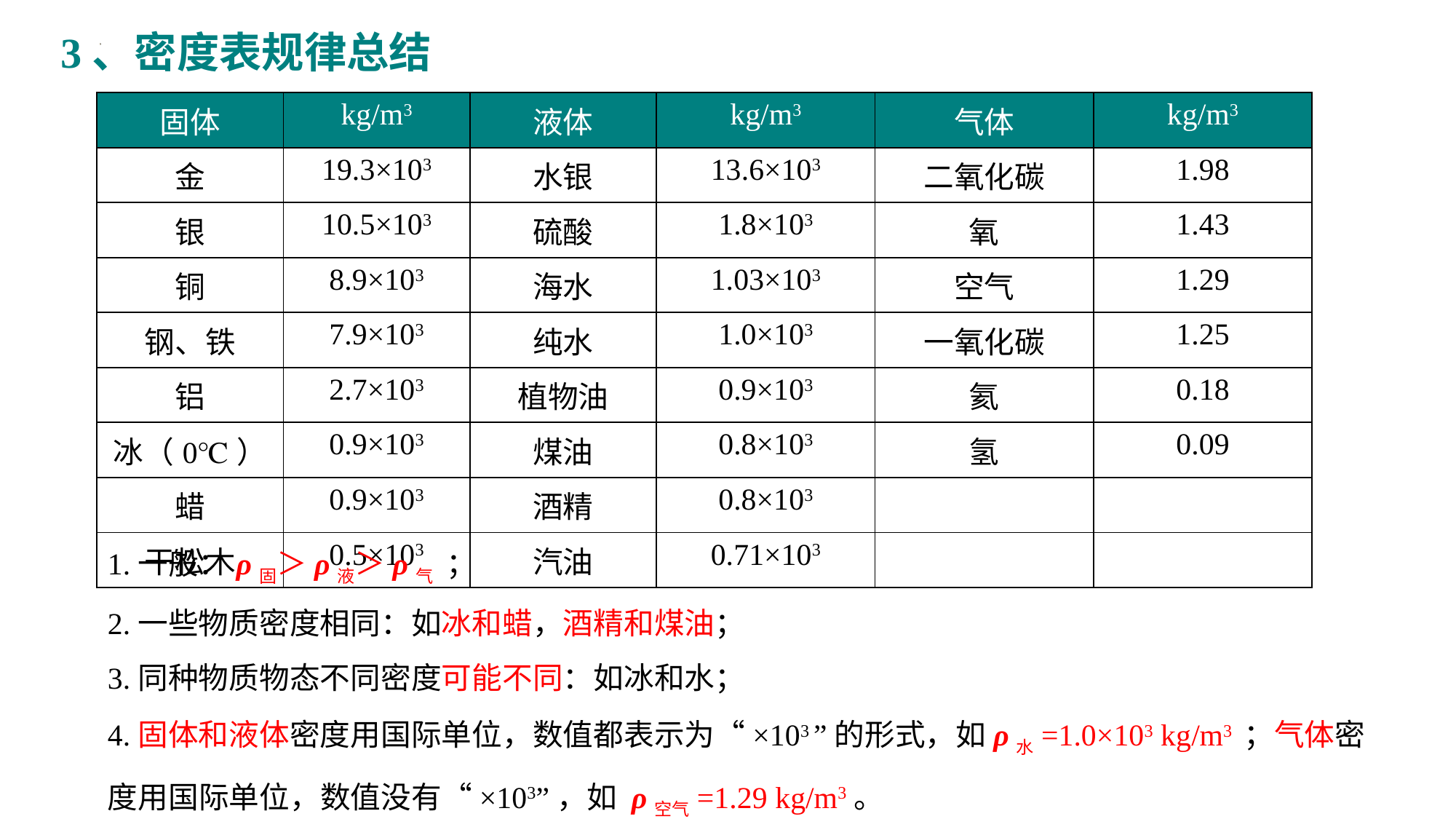

3、密度表规律总结
| 固体 | kg/m3 | 液体 | kg/m3 | 气体 | kg/m3 |
| --- | --- | --- | --- | --- | --- |
| 金 | 19.3×103 | 水银 | 13.6×103 | 二氧化碳 | 1.98 |
| 银 | 10.5×103 | 硫酸 | 1.8×103 | 氧 | 1.43 |
| 铜 | 8.9×103 | 海水 | 1.03×103 | 空气 | 1.29 |
| 钢、铁 | 7.9×103 | 纯水 | 1.0×103 | 一氧化碳 | 1.25 |
| 铝 | 2.7×103 | 植物油 | 0.9×103 | 氦 | 0.18 |
| 冰（0℃） | 0.9×103 | 煤油 | 0.8×103 | 氢 | 0.09 |
| 蜡 | 0.9×103 | 酒精 | 0.8×103 |  |  |
| 干松木 | 0.5×103 | 汽油 | 0.71×103 |  |  |
1.一般：ρ固＞ρ液＞ρ气  ；
2.一些物质密度相同：如冰和蜡，酒精和煤油；
3.同种物质物态不同密度可能不同：如冰和水；
4.固体和液体密度用国际单位，数值都表示为“×103 ”的形式，如ρ水=1.0×103 kg/m3 ；气体密度用国际单位，数值没有“×103”，如 ρ空气=1.29 kg/m3。